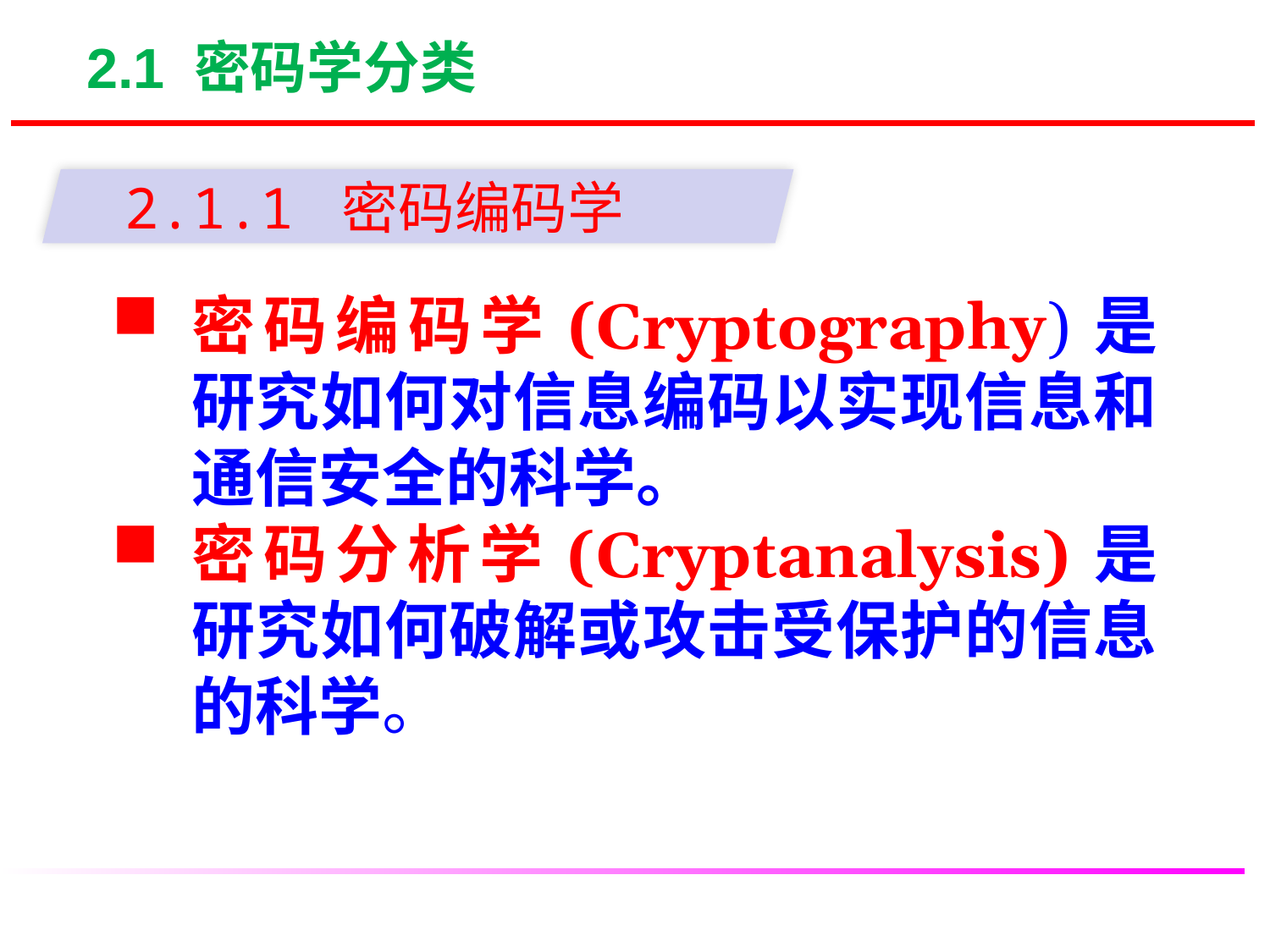

2.1 密码学分类
2.1.1 密码编码学
密码编码学(Cryptography)是研究如何对信息编码以实现信息和通信安全的科学。
密码分析学(Cryptanalysis)是研究如何破解或攻击受保护的信息的科学。